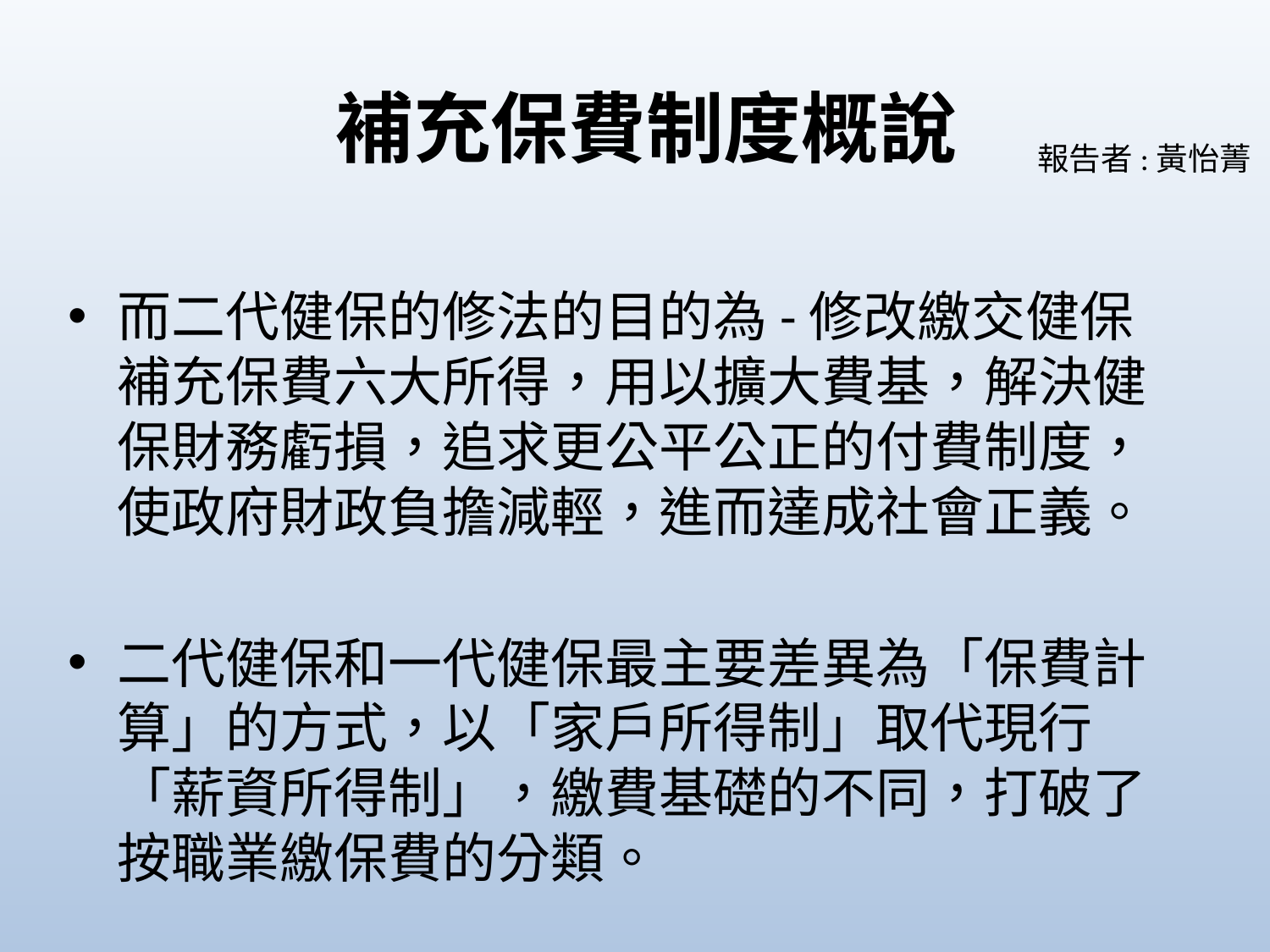

# 補充保費制度概說
報告者:黃怡菁
而二代健保的修法的目的為-修改繳交健保補充保費六大所得，用以擴大費基，解決健保財務虧損，追求更公平公正的付費制度，使政府財政負擔減輕，進而達成社會正義。

二代健保和一代健保最主要差異為「保費計算」的方式，以「家戶所得制」取代現行「薪資所得制」，繳費基礎的不同，打破了按職業繳保費的分類。